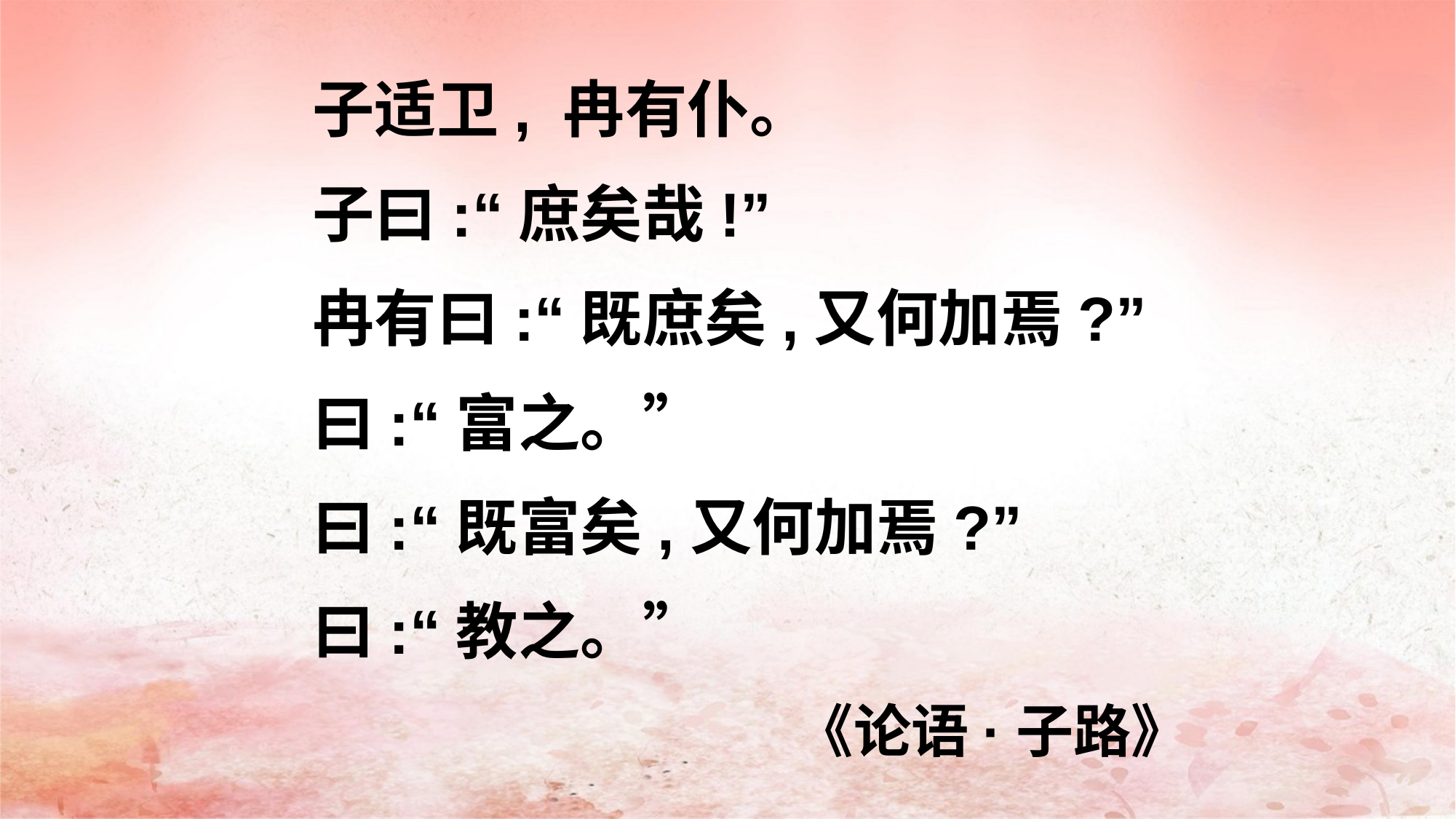

子适卫, 冉有仆。
子曰:“庶矣哉!”
冉有曰:“既庶矣,又何加焉?”
曰:“富之。”
曰:“既富矣,又何加焉?”
曰:“教之。”
《论语·子路》